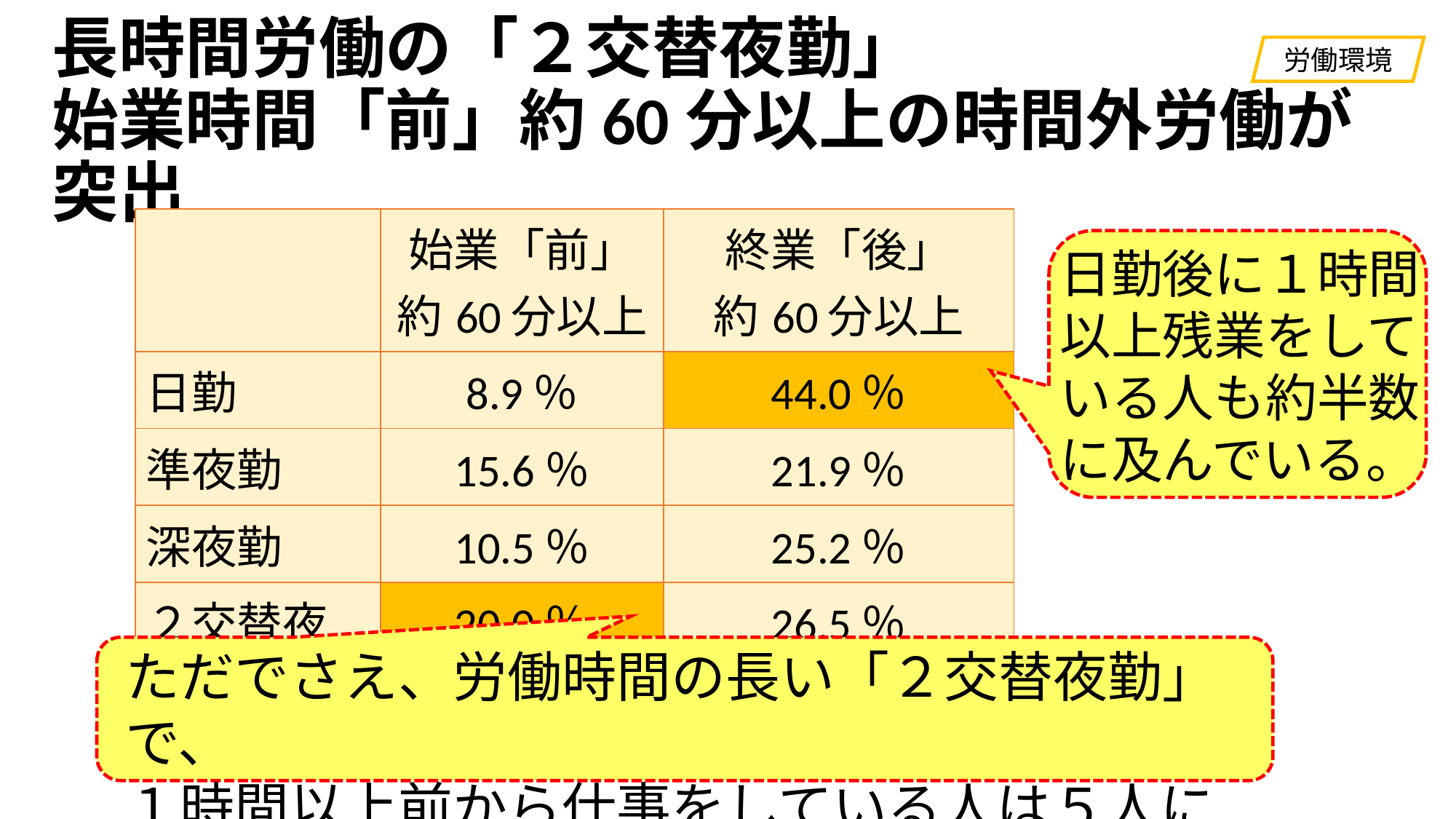

労働環境
# 長時間労働の「２交替夜勤」 始業時間「前」約60分以上の時間外労働が突出
|  | 始業「前」 約60分以上 | 終業「後」 約60分以上 |
| --- | --- | --- |
| 日勤 | 8.9％ | 44.0％ |
| 準夜勤 | 15.6％ | 21.9％ |
| 深夜勤 | 10.5％ | 25.2％ |
| ２交替夜勤 | 20.0％ | 26.5％ |

日勤後に１時間以上残業をしている人も約半数に及んでいる。
ただでさえ、労働時間の長い「２交替夜勤」で、
１時間以上前から仕事をしている人は５人に１人。